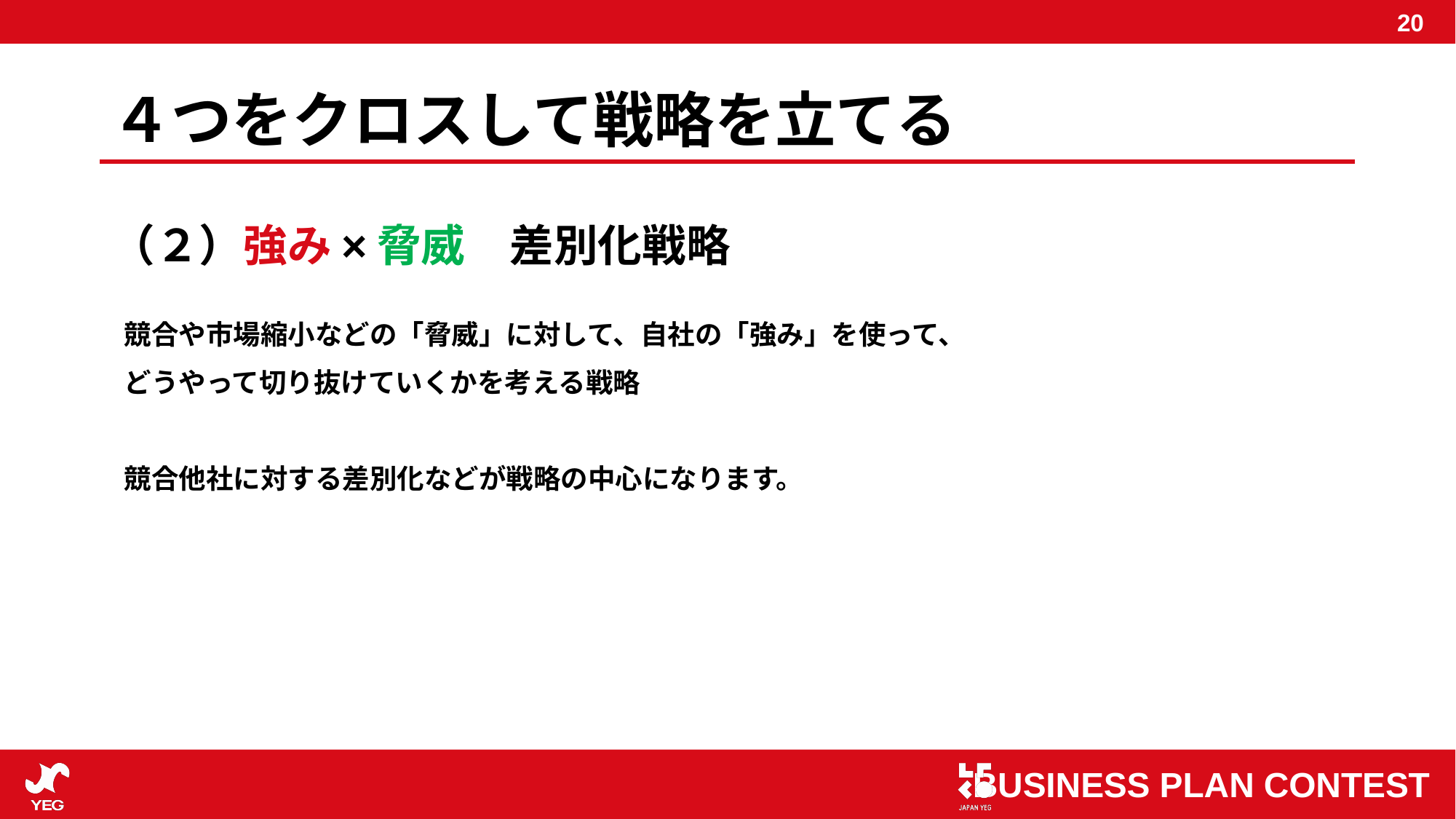

# ４つをクロスして戦略を立てる
（２）強み×脅威　差別化戦略
競合や市場縮小などの「脅威」に対して、自社の「強み」を使って、
どうやって切り抜けていくかを考える戦略

競合他社に対する差別化などが戦略の中心になります。